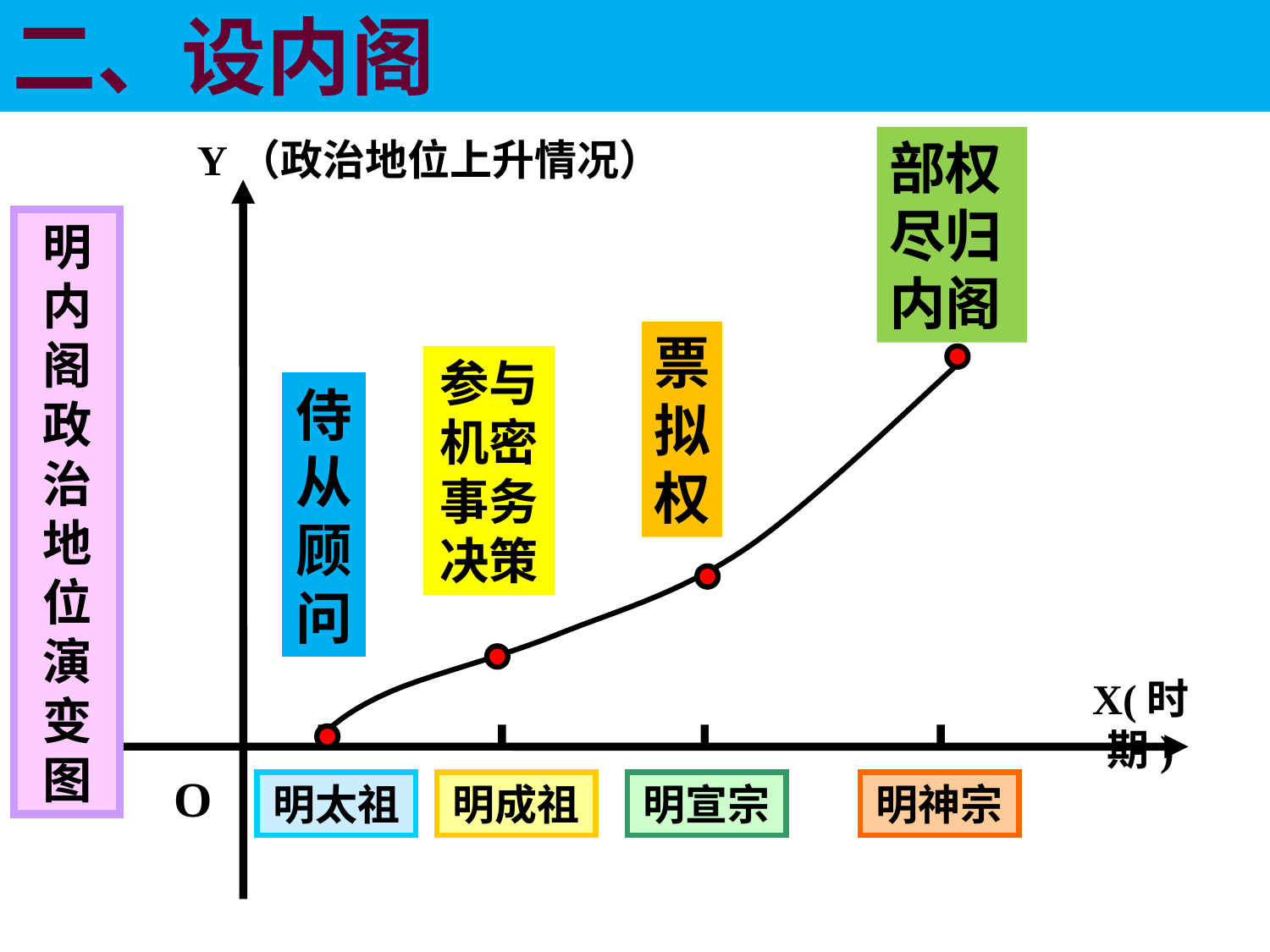

二、设内阁
Y（政治地位上升情况）

明内阁政治地位演变图

X(时期)

O
明太祖
明成祖
明宣宗
明神宗
部权尽归内阁
票拟权
参与机密事务决策
侍从顾问